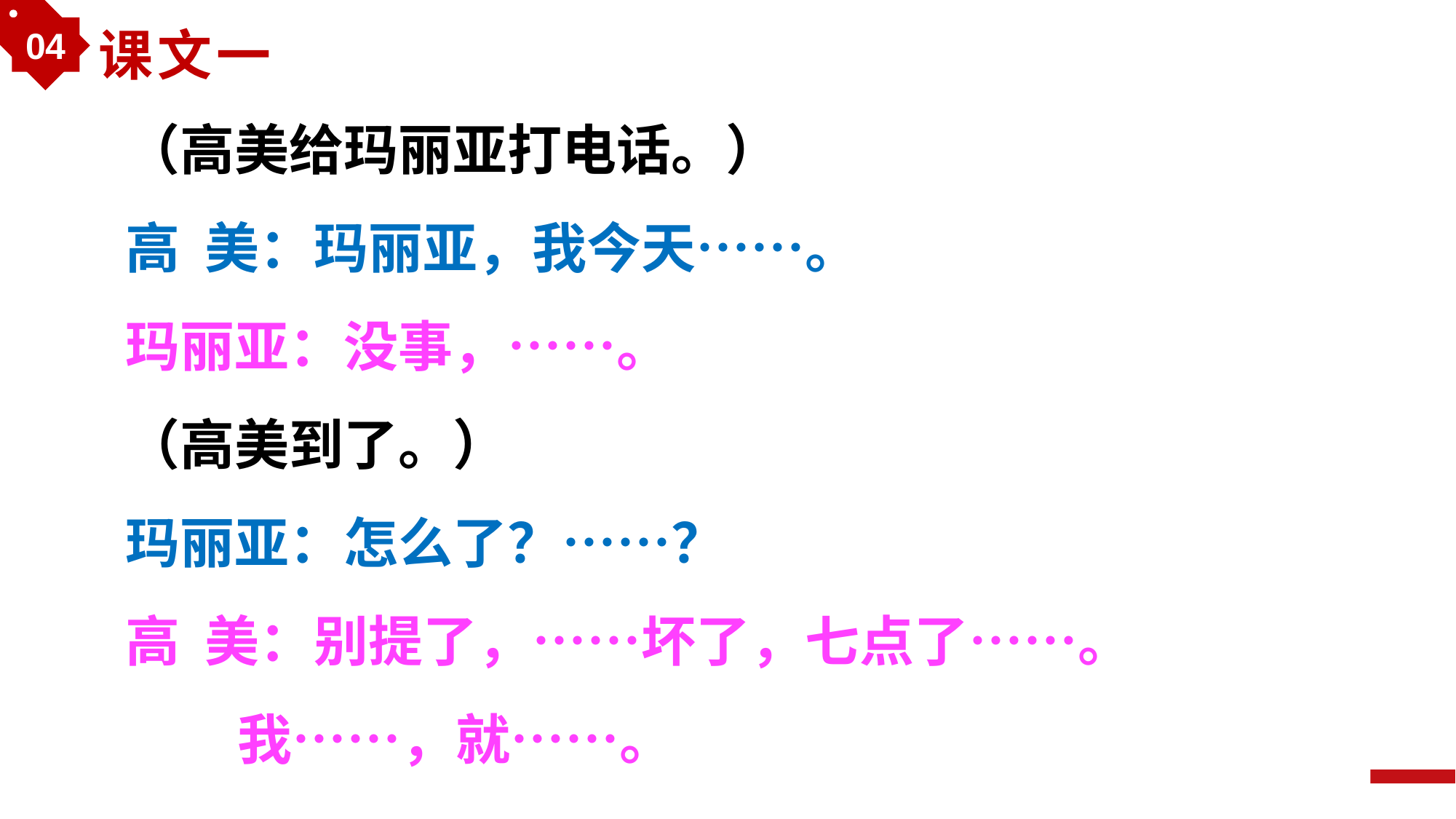

04
课文一
（高美给玛丽亚打电话。）
高  美：玛丽亚，我今天……。
玛丽亚：没事，……。
（高美到了。）
玛丽亚：怎么了？……？
高  美：别提了，……坏了，七点了……。
        我……，就……。